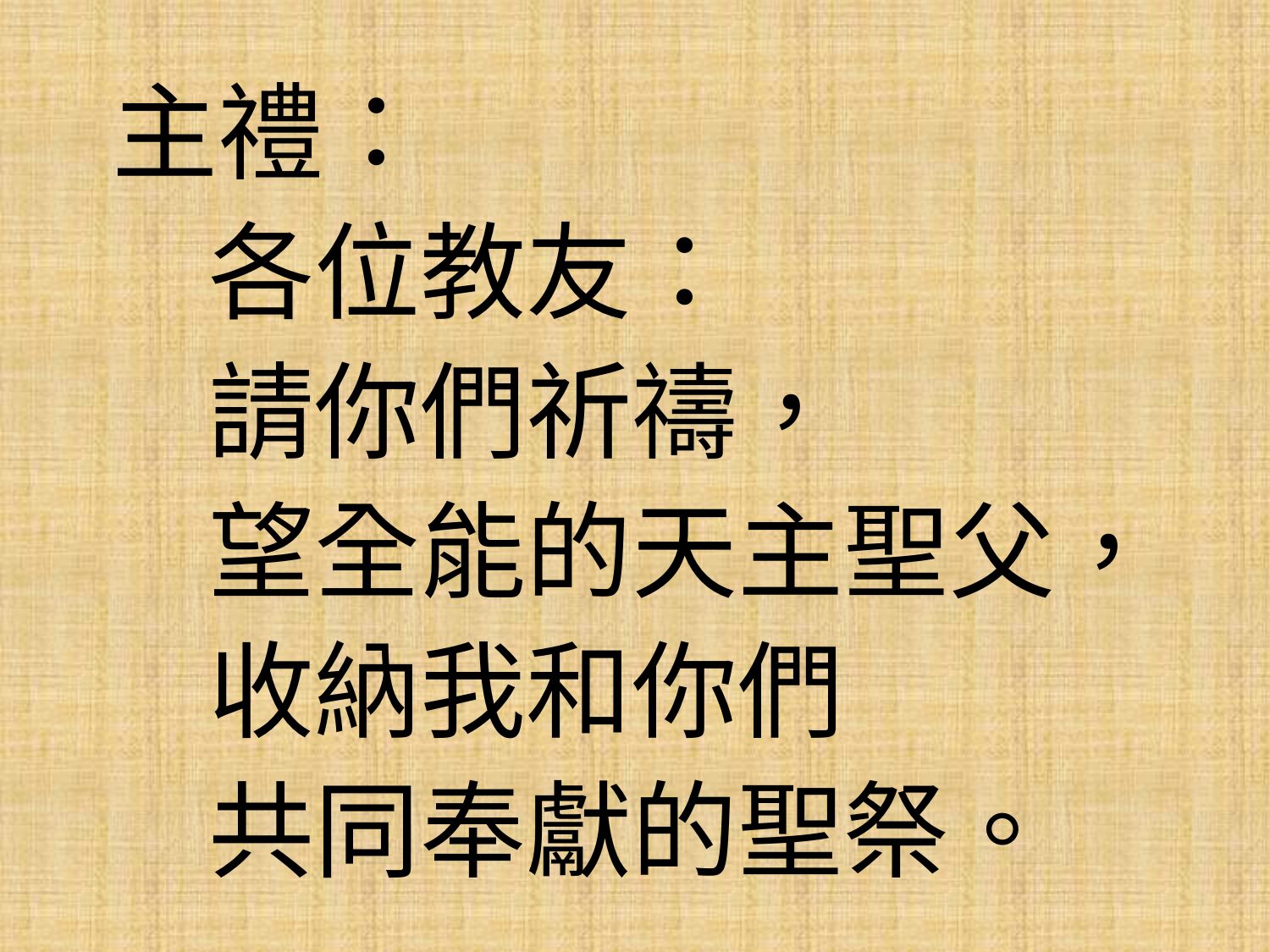

主禮：
   各位教友：
   請你們祈禱，
   望全能的天主聖父，
   收納我和你們
   共同奉獻的聖祭。